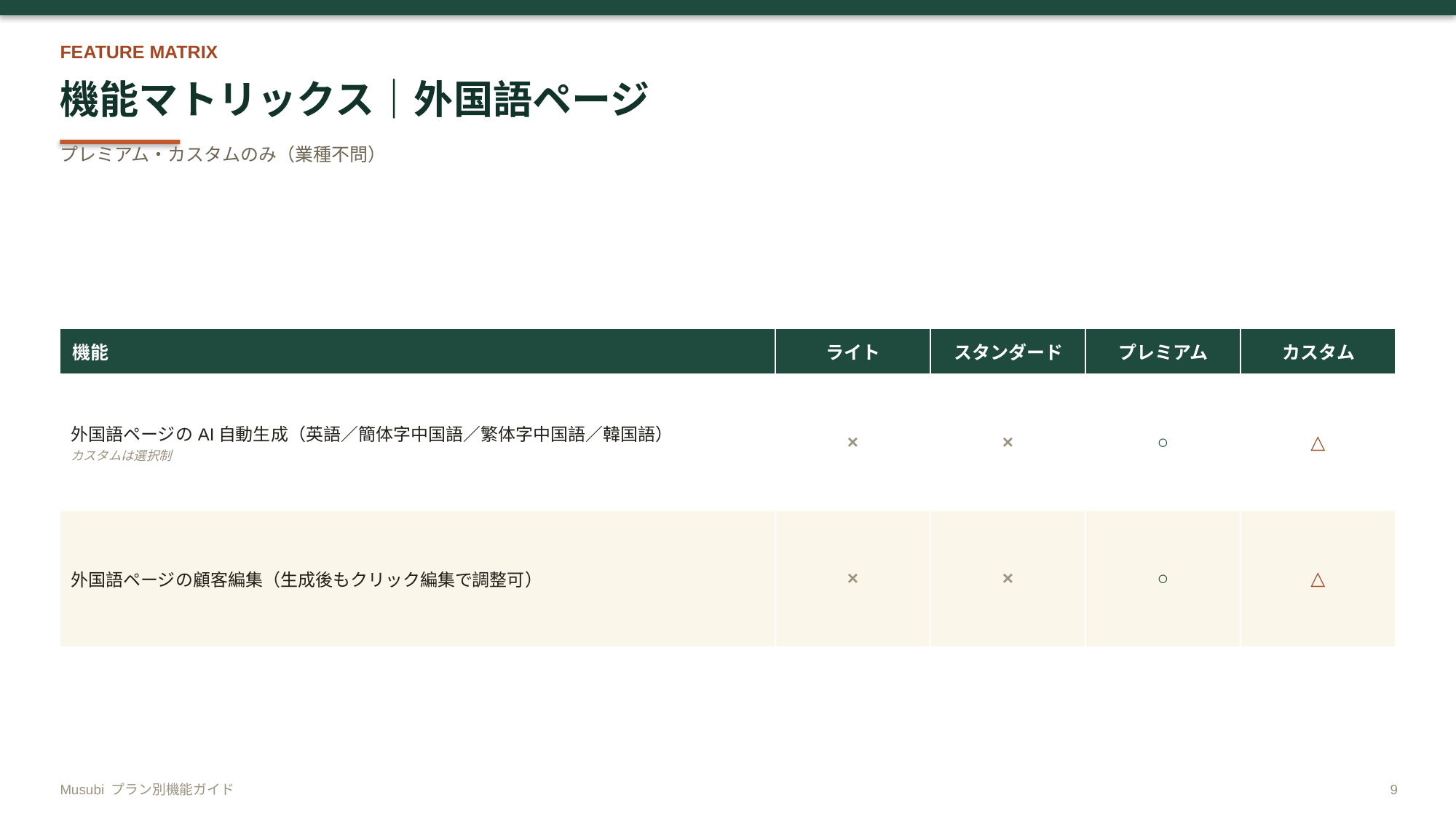

FEATURE MATRIX
機能マトリックス｜外国語ページ

プレミアム・カスタムのみ（業種不問）
| 機能 | ライト | スタンダード | プレミアム | カスタム |
| --- | --- | --- | --- | --- |
| 外国語ページのAI自動生成（英語／簡体字中国語／繁体字中国語／韓国語） カスタムは選択制 | × | × | ○ | △ |
| 外国語ページの顧客編集（生成後もクリック編集で調整可） | × | × | ○ | △ |
Musubi プラン別機能ガイド
9